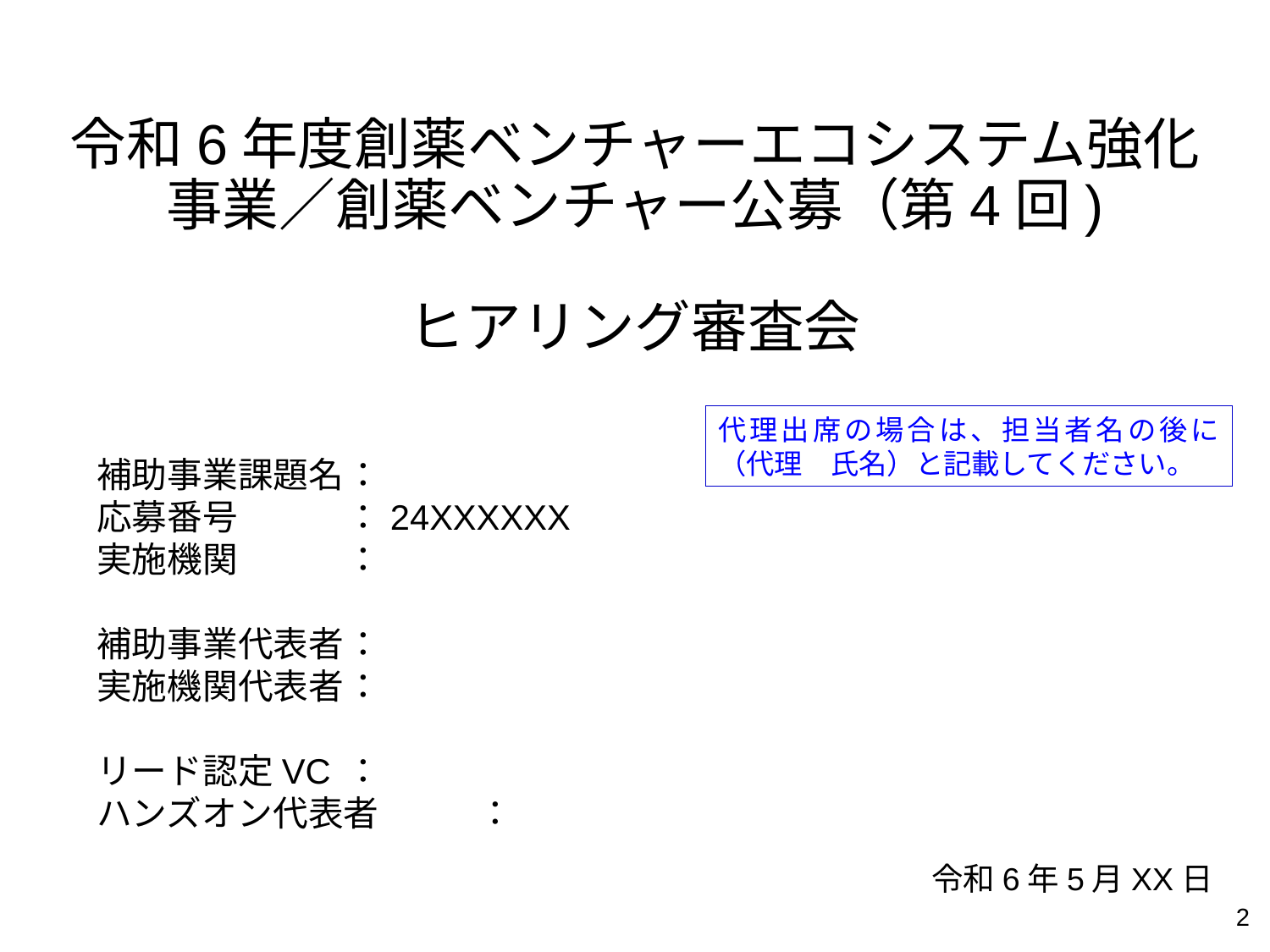

# 令和6年度創薬ベンチャーエコシステム強化事業／創薬ベンチャー公募（第4回) ヒアリング審査会
代理出席の場合は、担当者名の後に（代理　氏名）と記載してください。
補助事業課題名	：
応募番号	：24XXXXXX
実施機関	：

補助事業代表者	：
実施機関代表者	：

リード認定VC	：
ハンズオン代表者	：
令和6年5月XX日
2